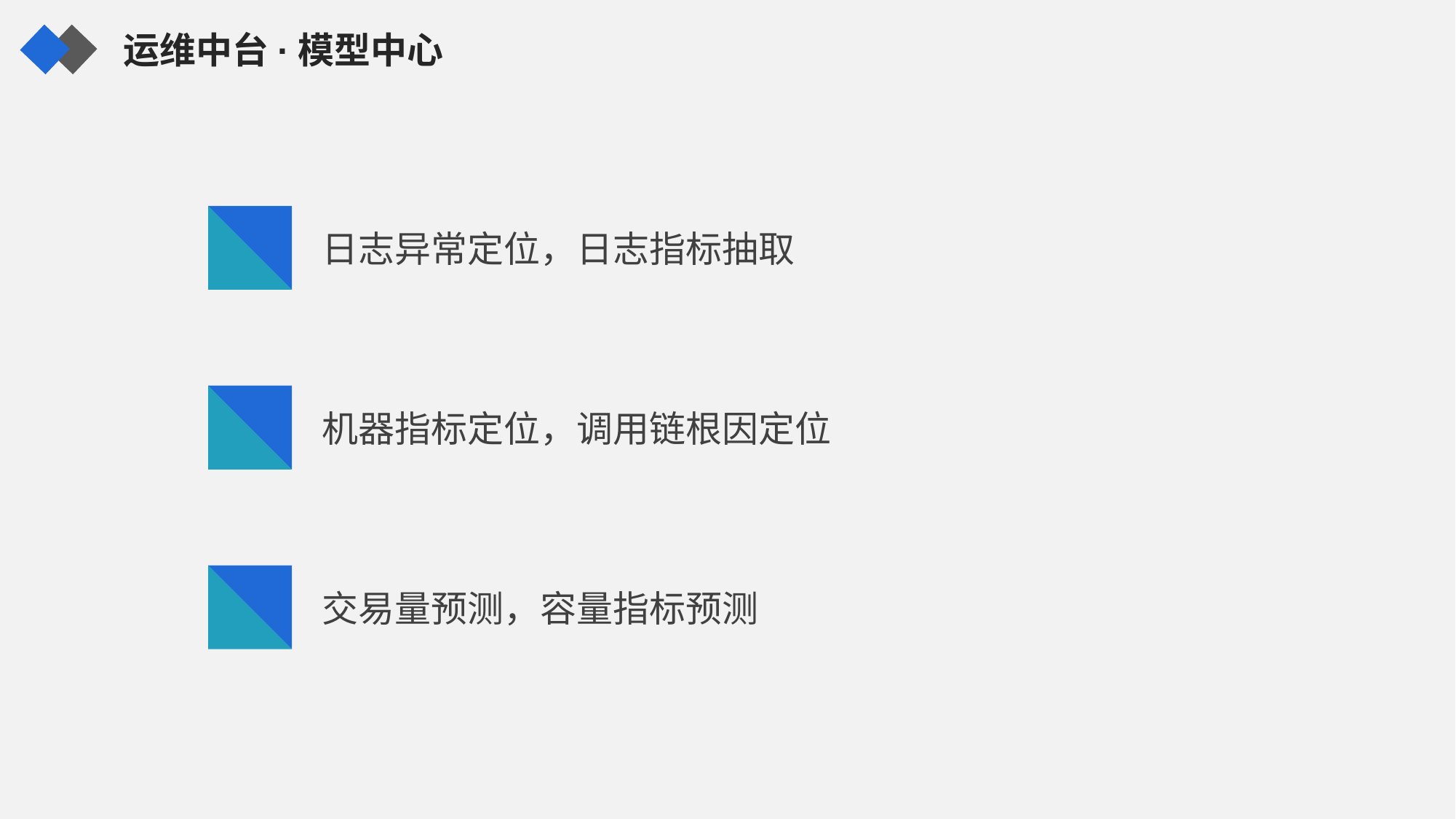

运维中台·模型中心

日志异常定位，日志指标抽取

机器指标定位，调用链根因定位

交易量预测，容量指标预测